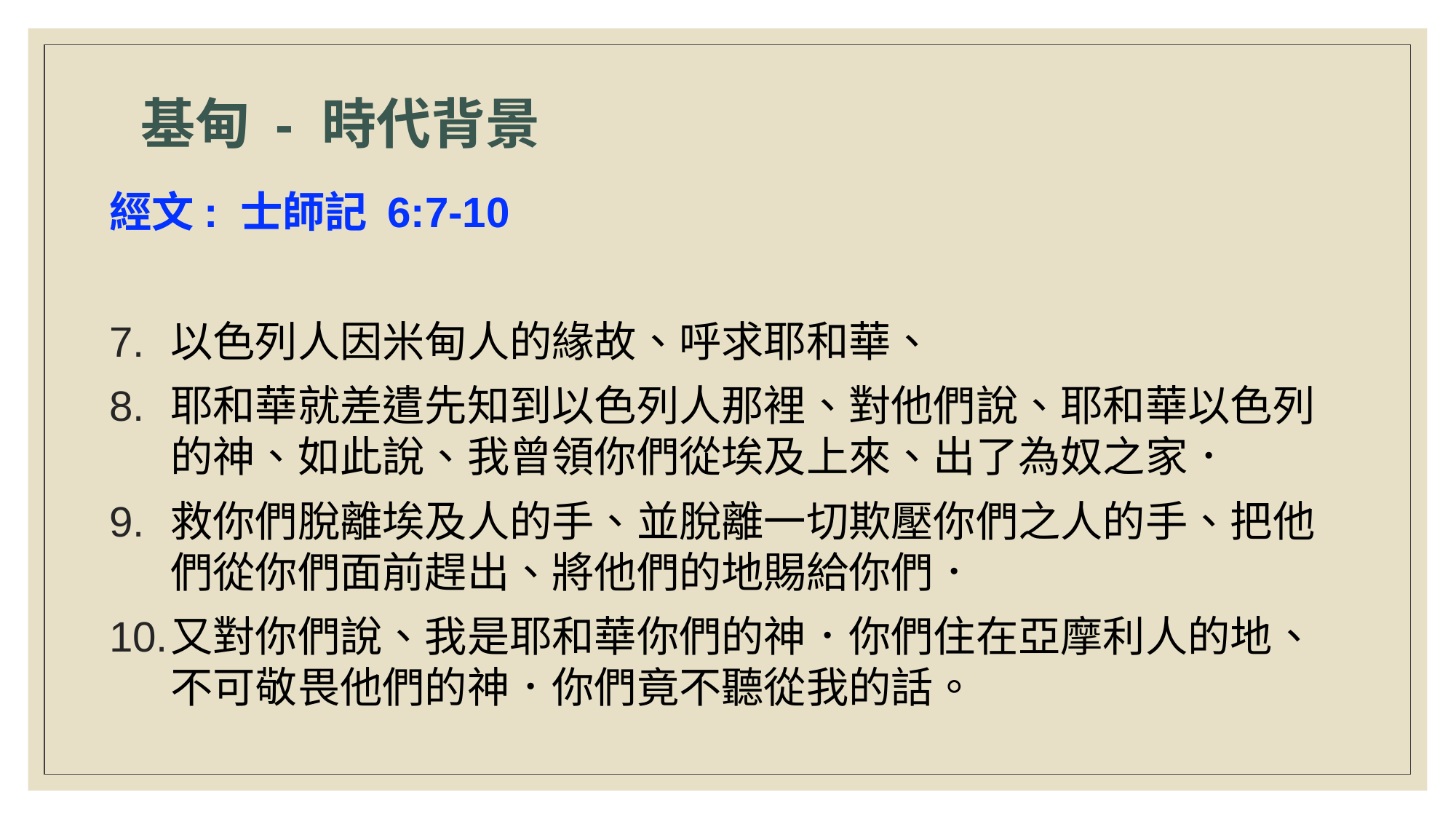

基甸 - 時代背景
經文: 士師記 6:7-10

以色列人因米甸人的緣故、呼求耶和華、
耶和華就差遣先知到以色列人那裡、對他們說、耶和華以色列的神、如此說、我曾領你們從埃及上來、出了為奴之家．
救你們脫離埃及人的手、並脫離一切欺壓你們之人的手、把他們從你們面前趕出、將他們的地賜給你們．
又對你們說、我是耶和華你們的神．你們住在亞摩利人的地、不可敬畏他們的神．你們竟不聽從我的話。